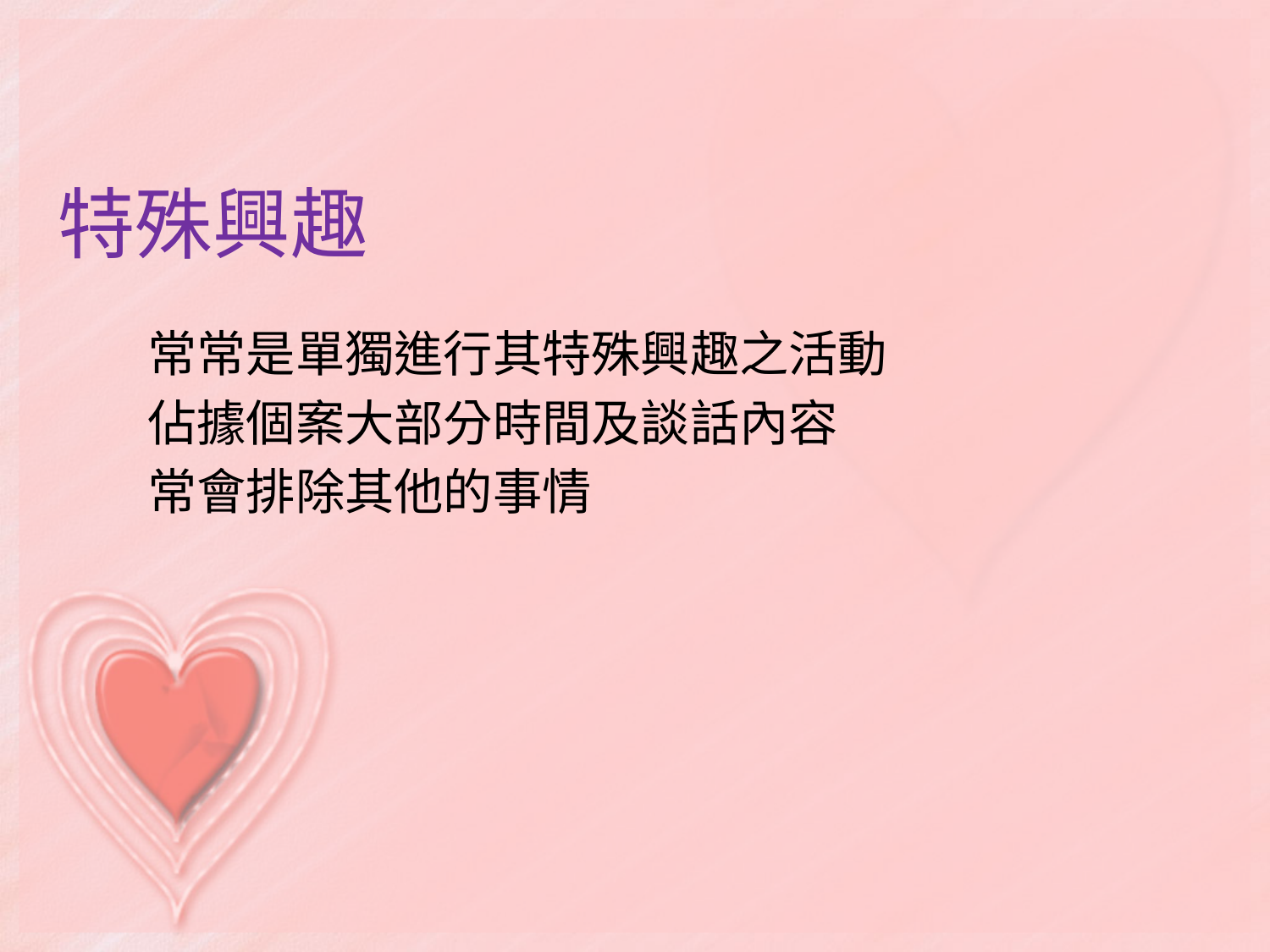

# 特殊興趣
常常是單獨進行其特殊興趣之活動
佔據個案大部分時間及談話內容
常會排除其他的事情